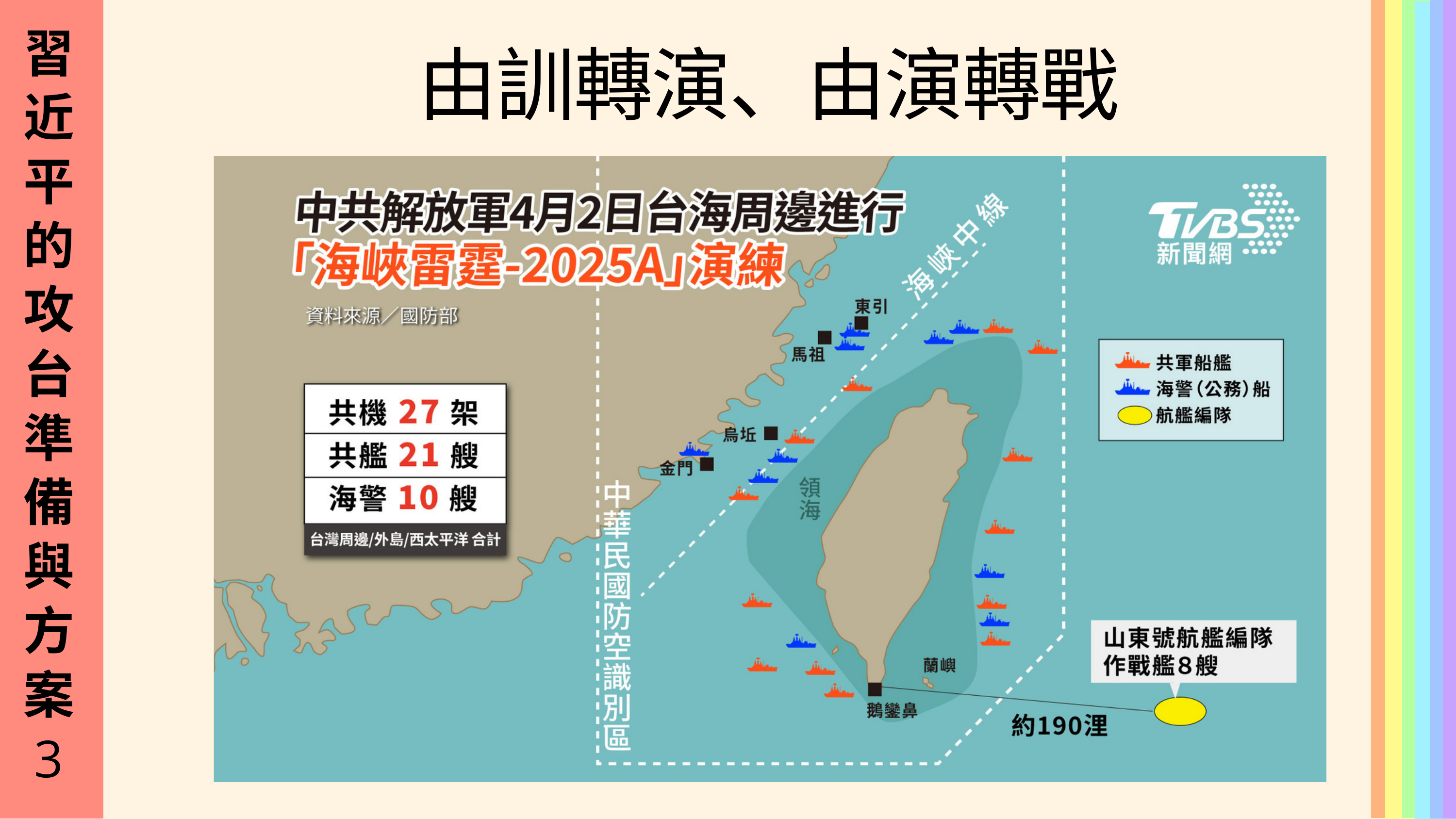

習
近
平
的
攻
台
準
備
與
方
案
3
由訓轉演、由演轉戰